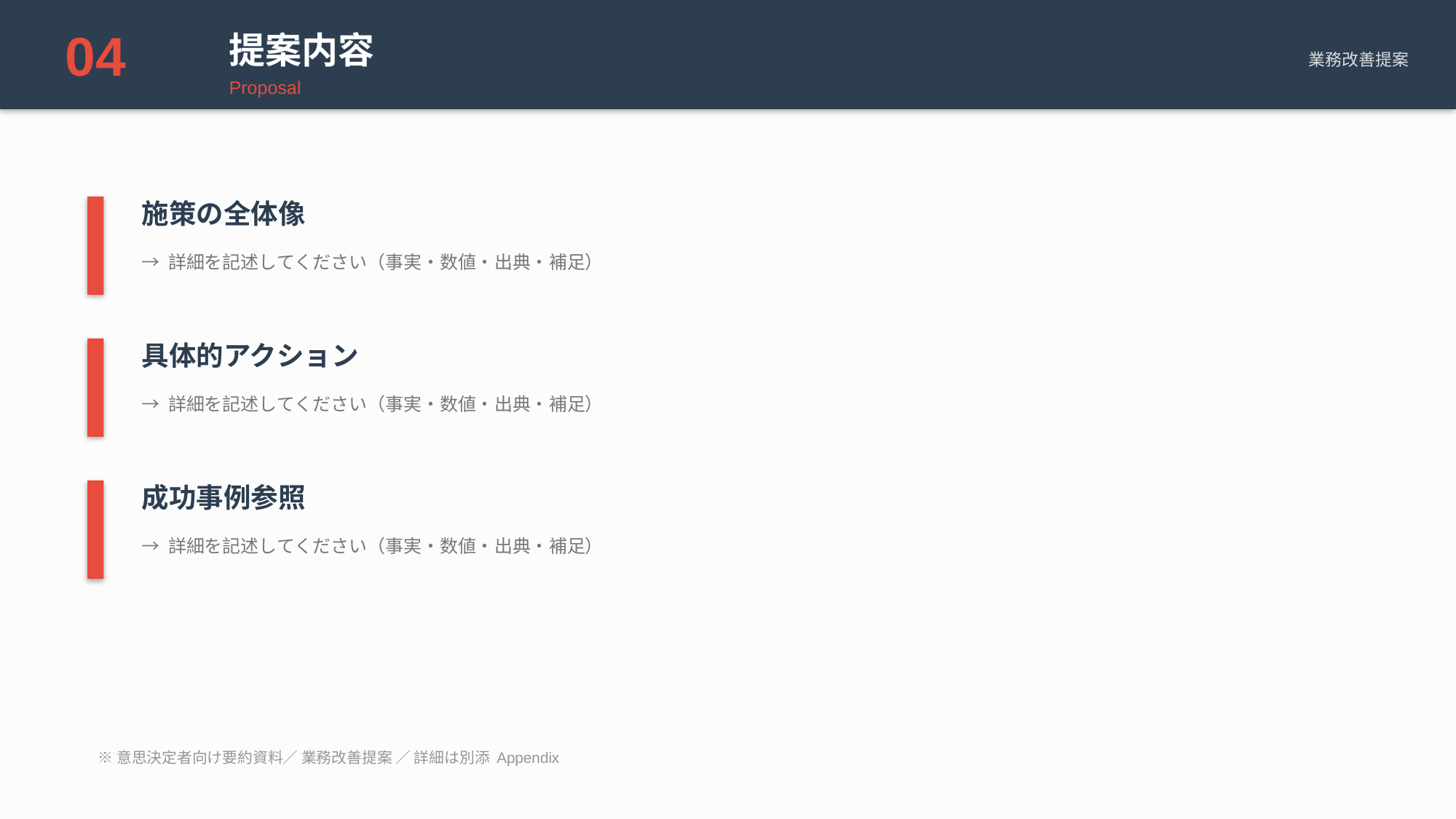

04
提案内容
業務改善提案
Proposal
施策の全体像

→ 詳細を記述してください（事実・数値・出典・補足）
具体的アクション

→ 詳細を記述してください（事実・数値・出典・補足）
成功事例参照

→ 詳細を記述してください（事実・数値・出典・補足）
※意思決定者向け要約資料／ 業務改善提案 ／ 詳細は別添 Appendix